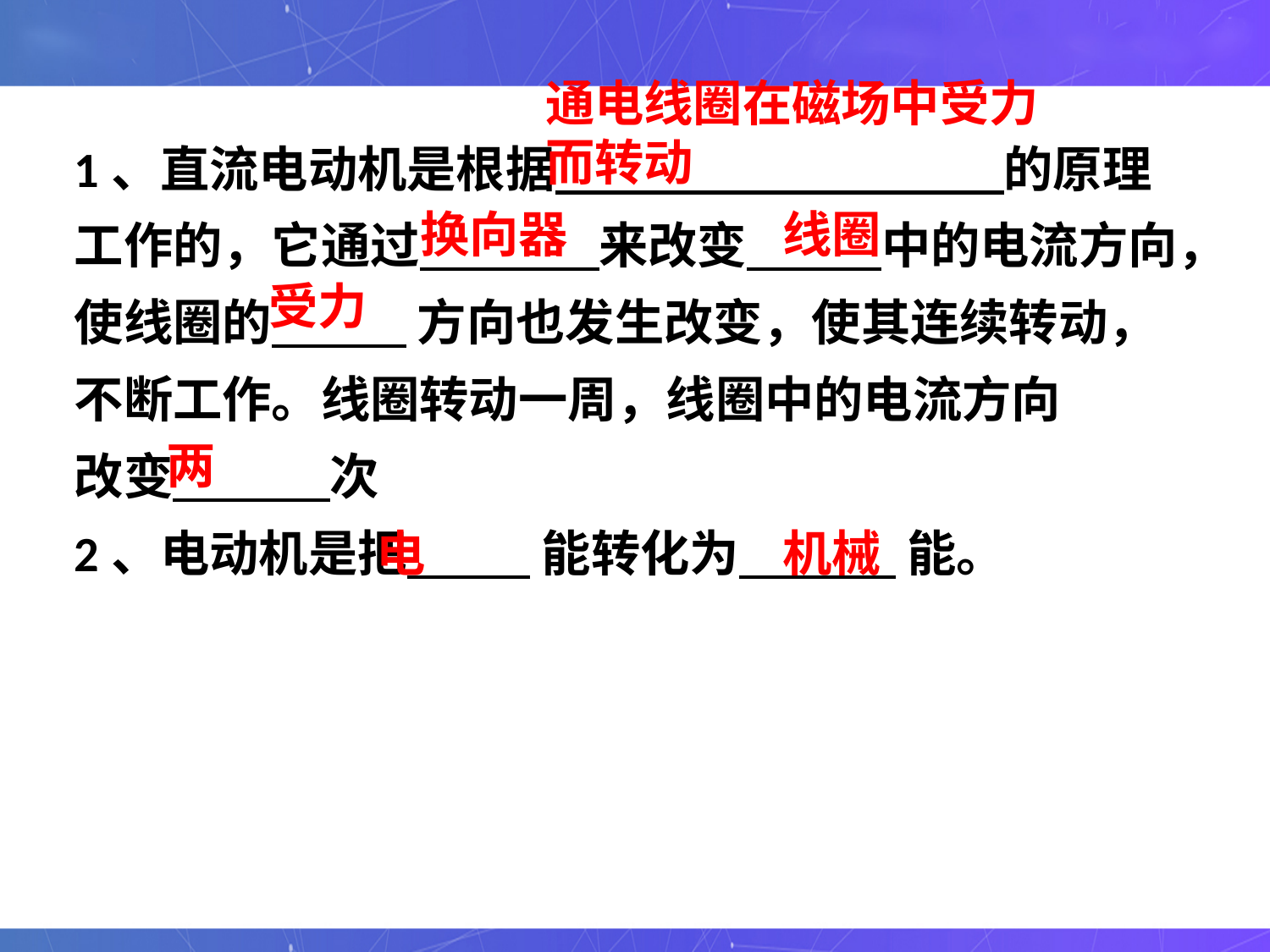

通电线圈在磁场中受力
而转动
1、直流电动机是根据                                        的原理
工作的，它通过                来改变            中的电流方向，
使线圈的             方向也发生改变，使其连续转动，
不断工作。线圈转动一周，线圈中的电流方向
改变              次
2、电动机是把            能转化为               能。
换向器
线圈
受力
两
电
机械